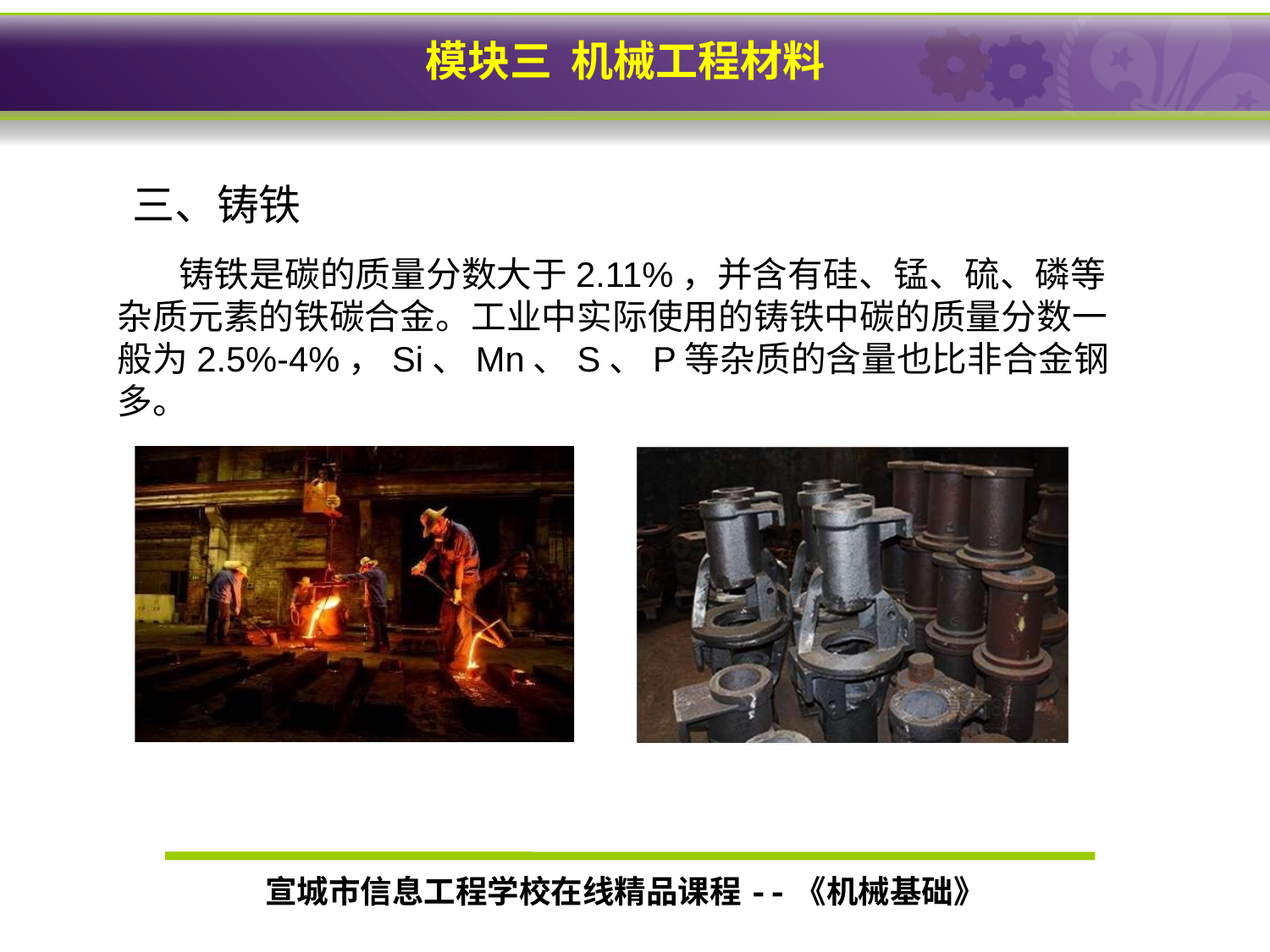

# 三、铸铁
  铸铁是碳的质量分数大于2.11%，并含有硅、锰、硫、磷等杂质元素的铁碳合金。工业中实际使用的铸铁中碳的质量分数一般为2.5%-4%，Si、Mn、S、P等杂质的含量也比非合金钢多。